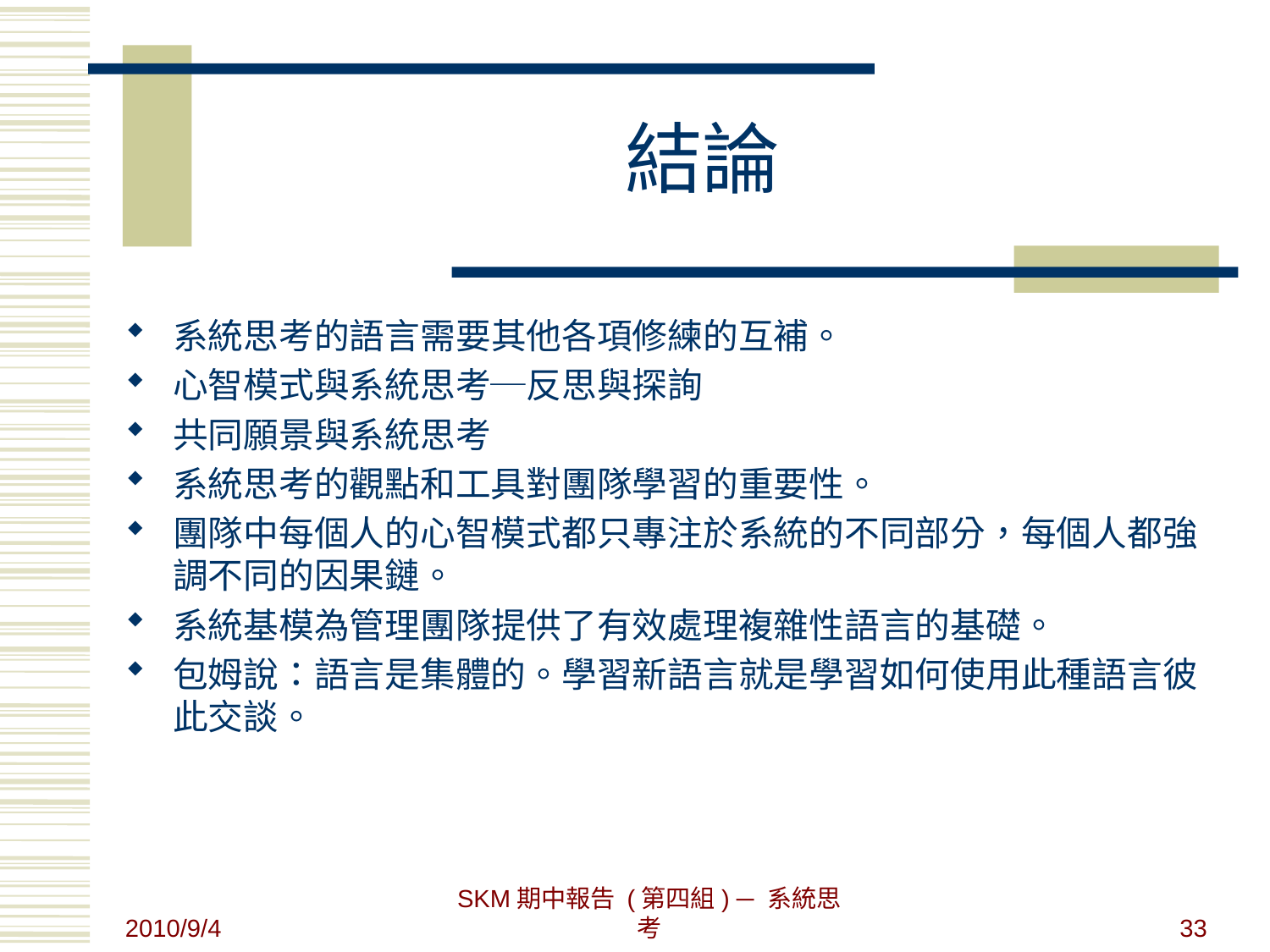

# 結論
系統思考的語言需要其他各項修練的互補。
心智模式與系統思考─反思與探詢
共同願景與系統思考
系統思考的觀點和工具對團隊學習的重要性。
團隊中每個人的心智模式都只專注於系統的不同部分，每個人都強調不同的因果鏈。
系統基模為管理團隊提供了有效處理複雜性語言的基礎。
包姆說：語言是集體的。學習新語言就是學習如何使用此種語言彼此交談。

2010/9/4
SKM期中報告 (第四組) ─ 系統思考
33